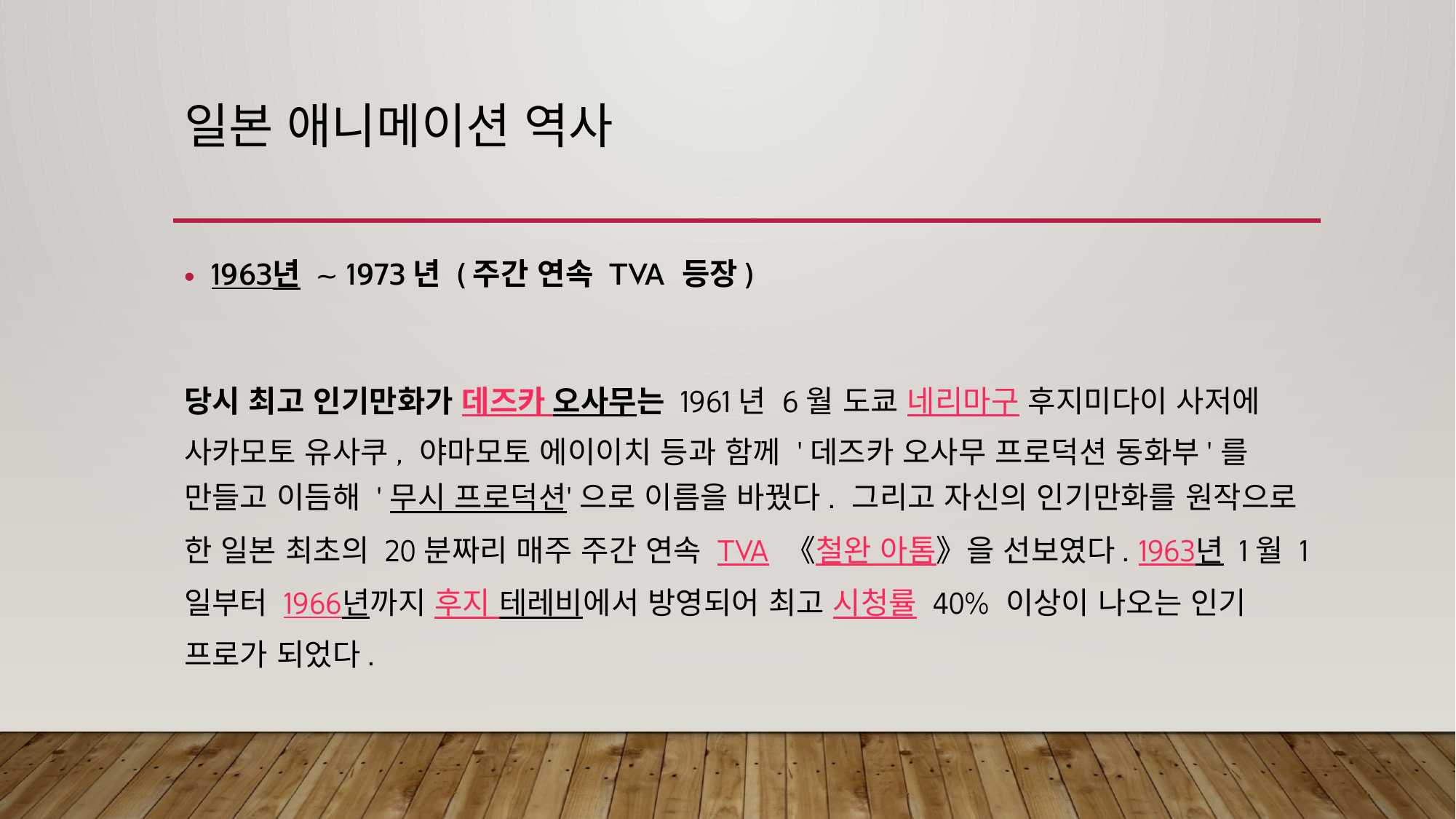

# 일본 애니메이션 역사
1963년 ~ 1973년 (주간 연속 TVA 등장)

당시 최고 인기만화가 데즈카 오사무는 1961년 6월 도쿄 네리마구 후지미다이 사저에 사카모토 유사쿠, 야마모토 에이이치 등과 함께 '데즈카 오사무 프로덕션 동화부'를 만들고 이듬해 '무시 프로덕션'으로 이름을 바꿨다. 그리고 자신의 인기만화를 원작으로 한 일본 최초의 20분짜리 매주 주간 연속 TVA 《철완 아톰》을 선보였다. 1963년 1월 1일부터 1966년까지 후지 테레비에서 방영되어 최고 시청률 40% 이상이 나오는 인기 프로가 되었다.